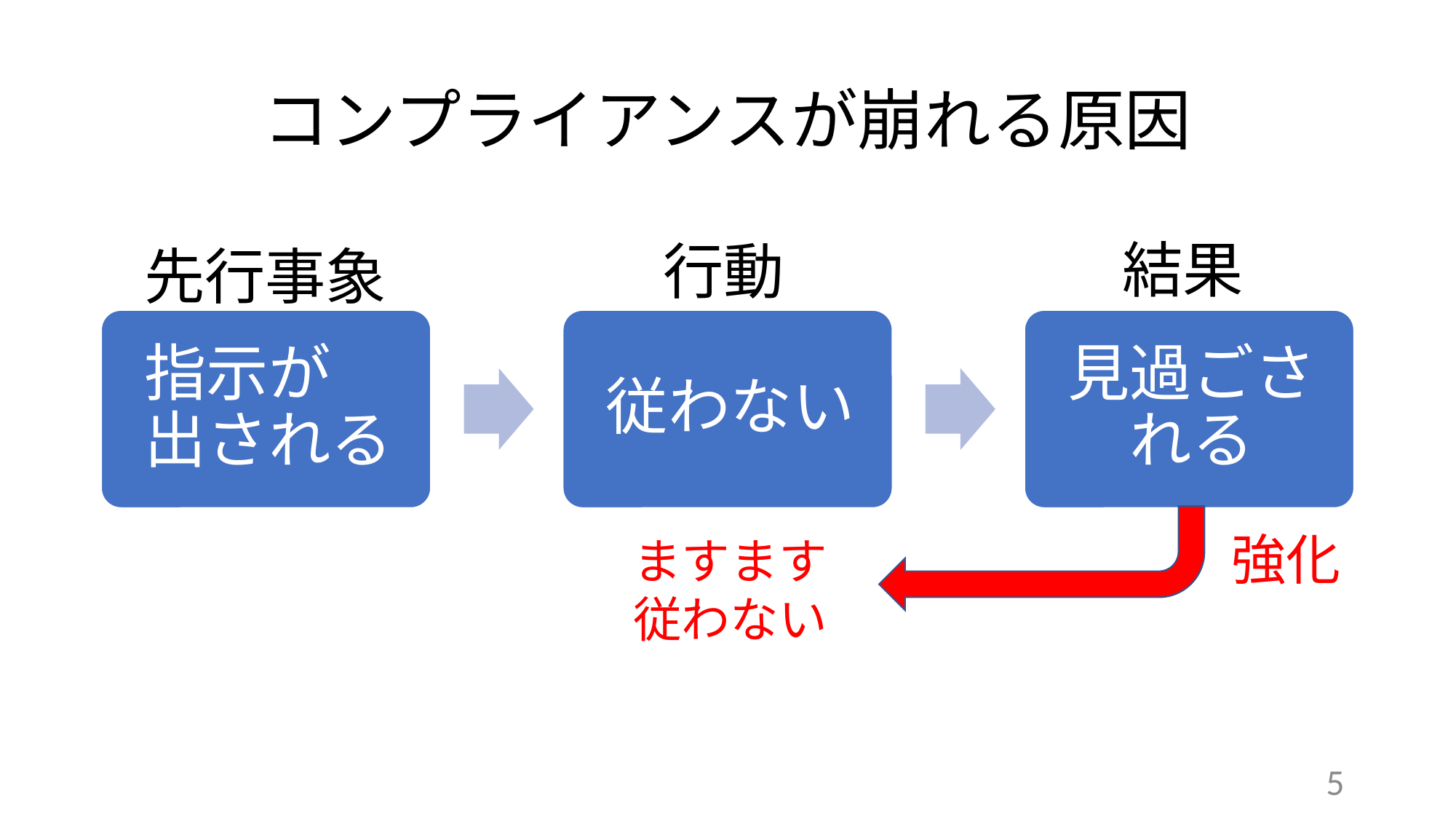

# コンプライアンスが崩れる原因
指示が　出される

従わない

見過ごされる
結果
行動
先行事象

強化
ますます
従わない
5